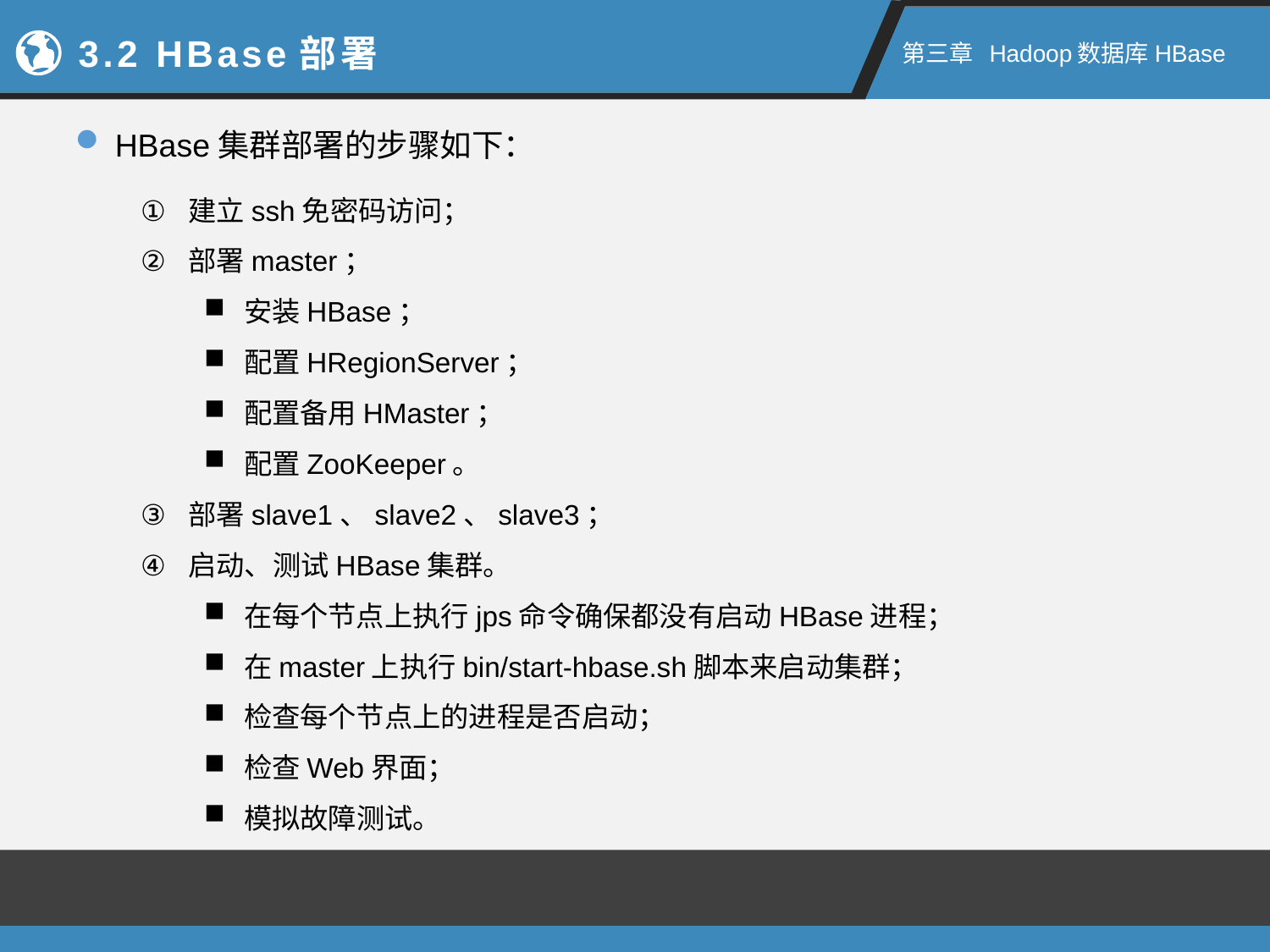

3.2 HBase部署

第三章  Hadoop数据库HBase
HBase集群部署的步骤如下：
建立ssh免密码访问；
部署master；
安装HBase；
配置HRegionServer；
配置备用HMaster；
配置ZooKeeper。
部署slave1、slave2、slave3；
启动、测试HBase集群。
在每个节点上执行jps命令确保都没有启动HBase进程；
在master上执行bin/start-hbase.sh脚本来启动集群；
检查每个节点上的进程是否启动；
检查Web界面；
模拟故障测试。